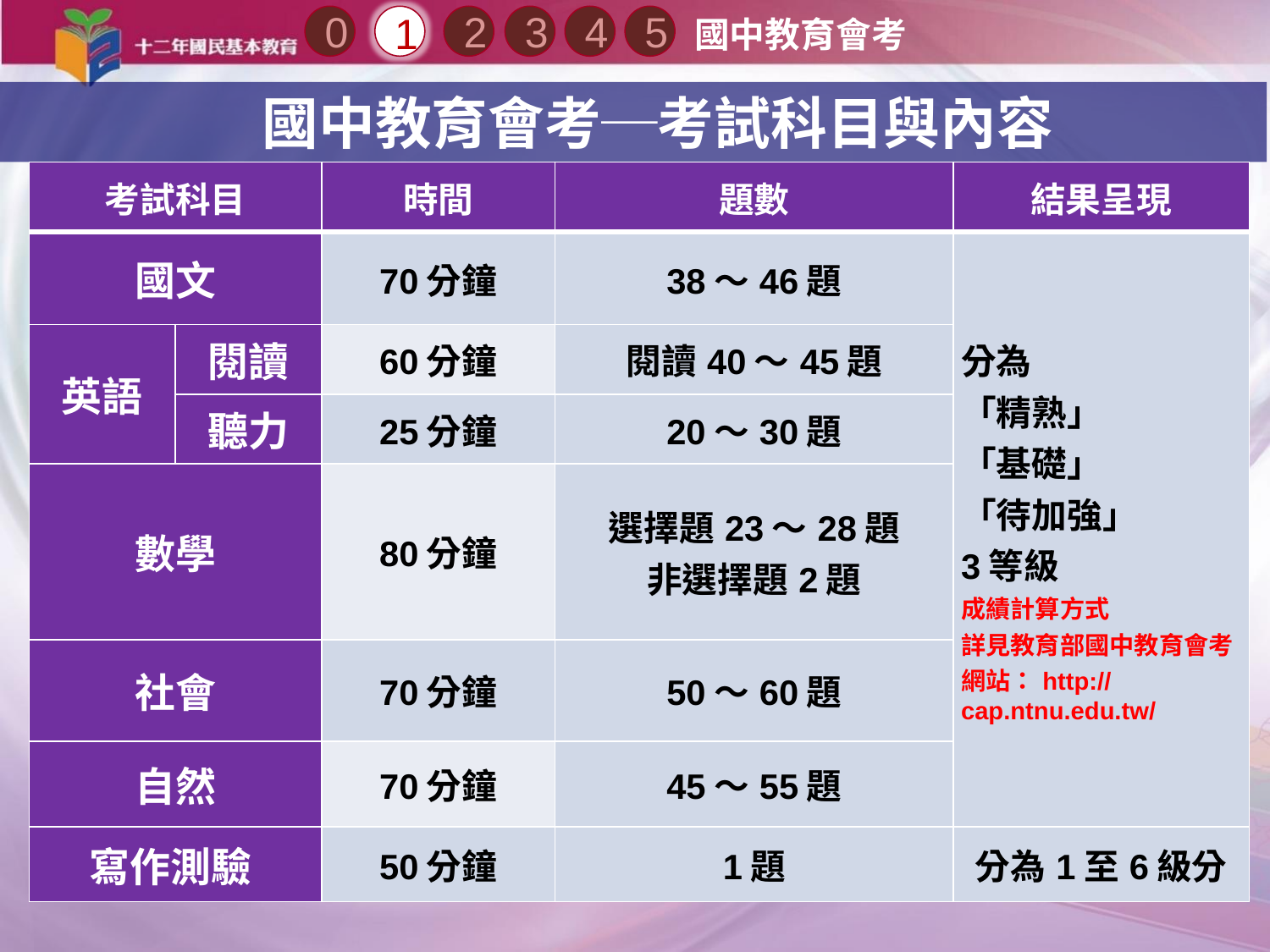

國中教育會考
0
1
3
2
4
5
   國中教育會考─考試科目與內容
| 考試科目 |  | 時間 | 題數 | 結果呈現 |
| --- | --- | --- | --- | --- |
| 國文 |  | 70分鐘 | 38～46題 | 分為 「精熟」 「基礎」 「待加強」 3等級 成績計算方式 詳見教育部國中教育會考網站：http://cap.ntnu.edu.tw/ |
| 英語 | 閱讀 | 60分鐘 | 閱讀40～45題 |  |
|  | 聽力 | 25分鐘 | 20～30題 |  |
| 數學 |  | 80分鐘 | 選擇題23～28題 非選擇題2題 |  |
| 社會 |  | 70分鐘 | 50～60題 |  |
| 自然 |  | 70分鐘 | 45～55題 |  |
| 寫作測驗 |  | 50分鐘 | 1題 | 分為1至6級分 |